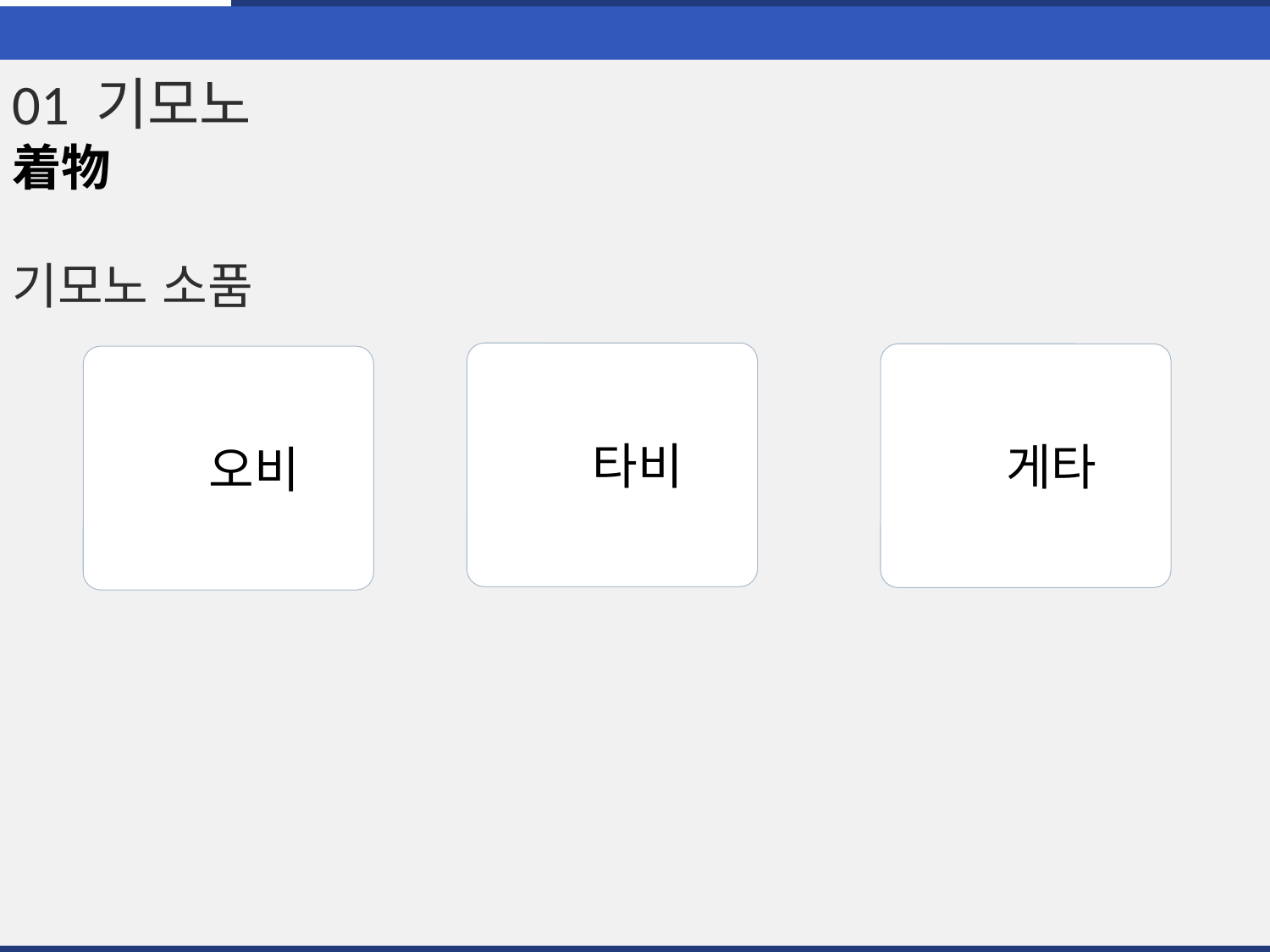

01 기모노
着物

기모노 소품
       타비
       게타
       오비